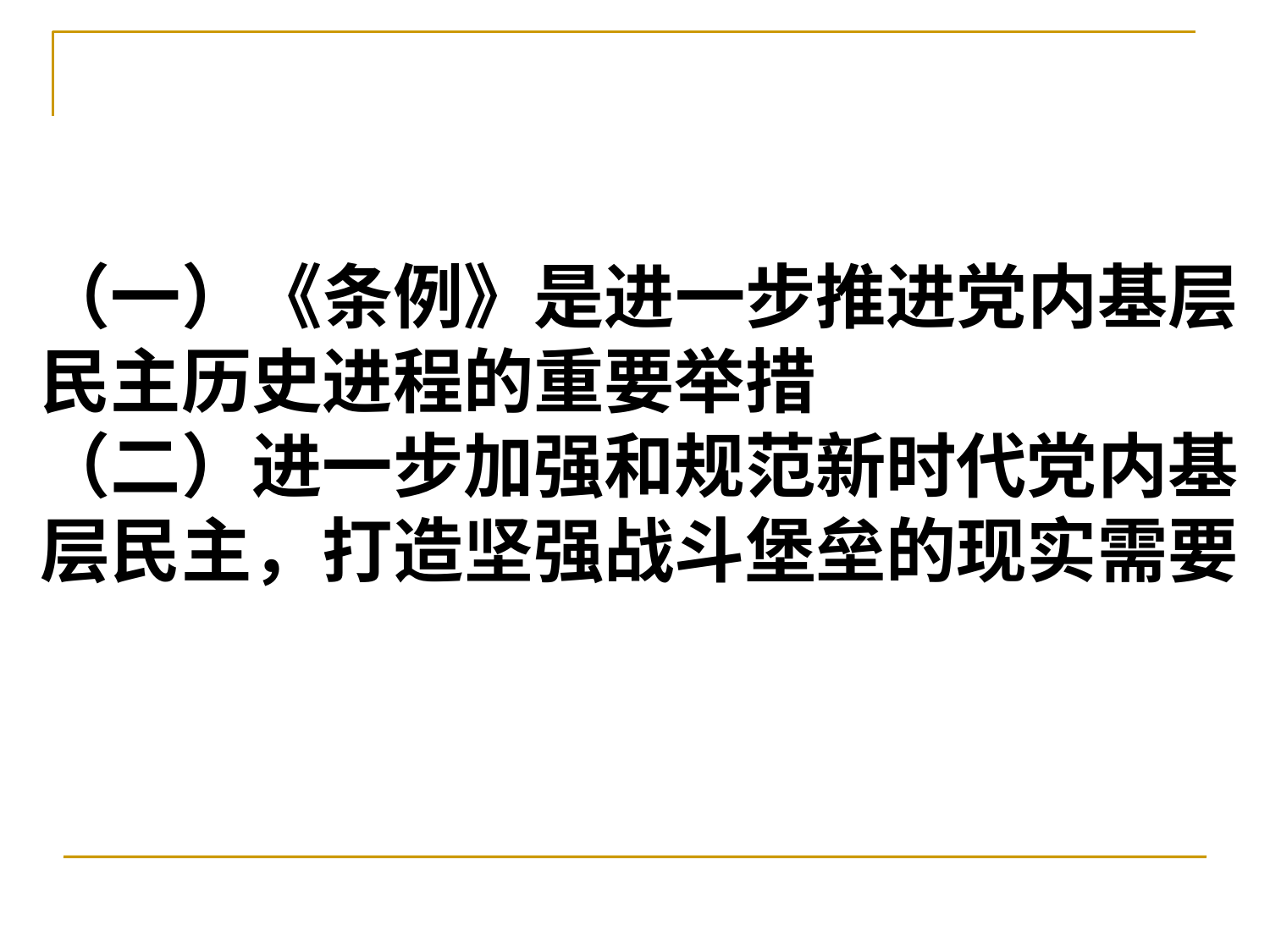

（一）《条例》是进一步推进党内基层民主历史进程的重要举措
（二）进一步加强和规范新时代党内基层民主，打造坚强战斗堡垒的现实需要